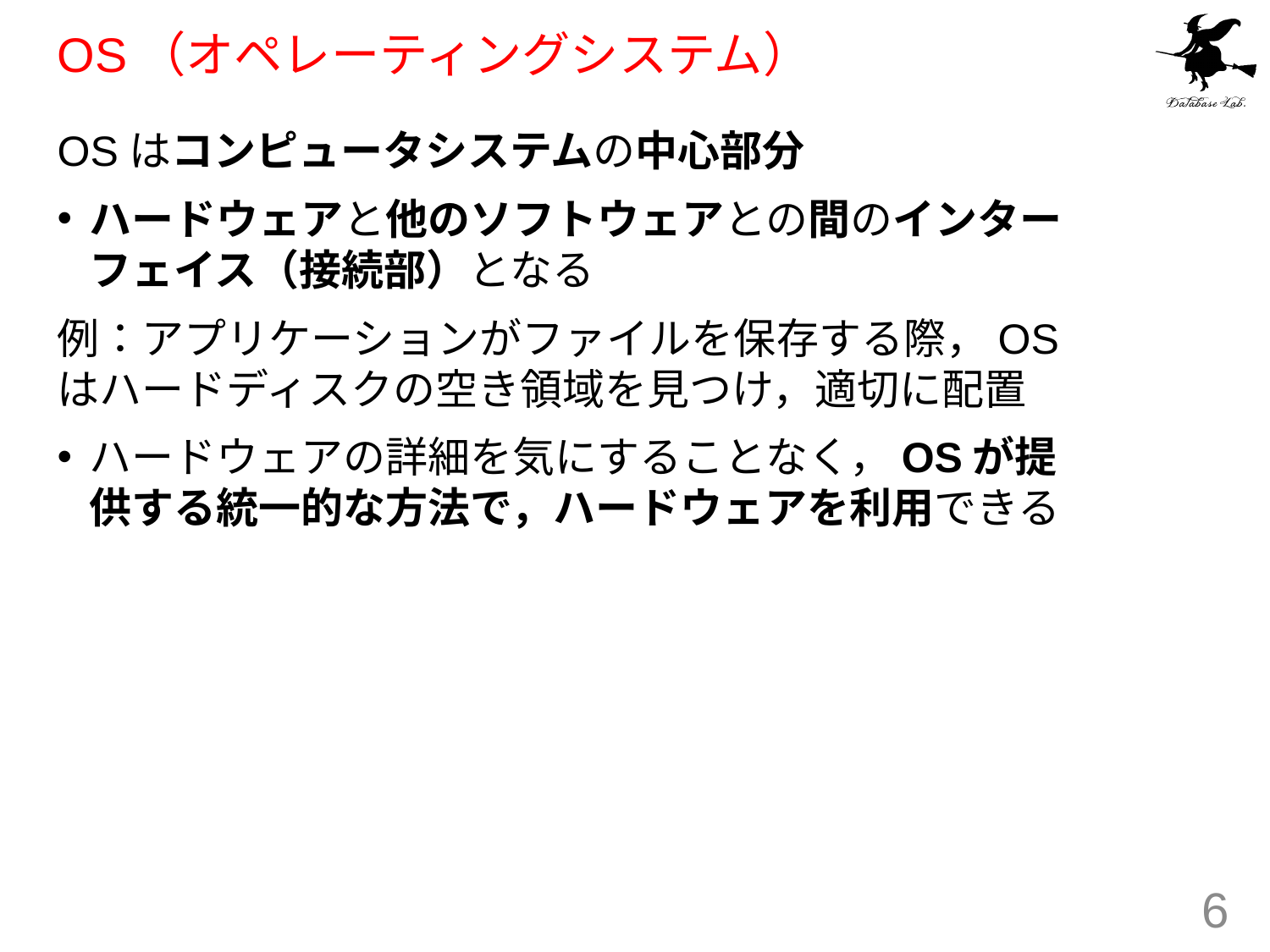

# OS（オペレーティングシステム）
OSはコンピュータシステムの中心部分
ハードウェアと他のソフトウェアとの間のインターフェイス（接続部）となる
例：アプリケーションがファイルを保存する際，OSはハードディスクの空き領域を見つけ，適切に配置
ハードウェアの詳細を気にすることなく，OSが提供する統一的な方法で，ハードウェアを利用できる
6